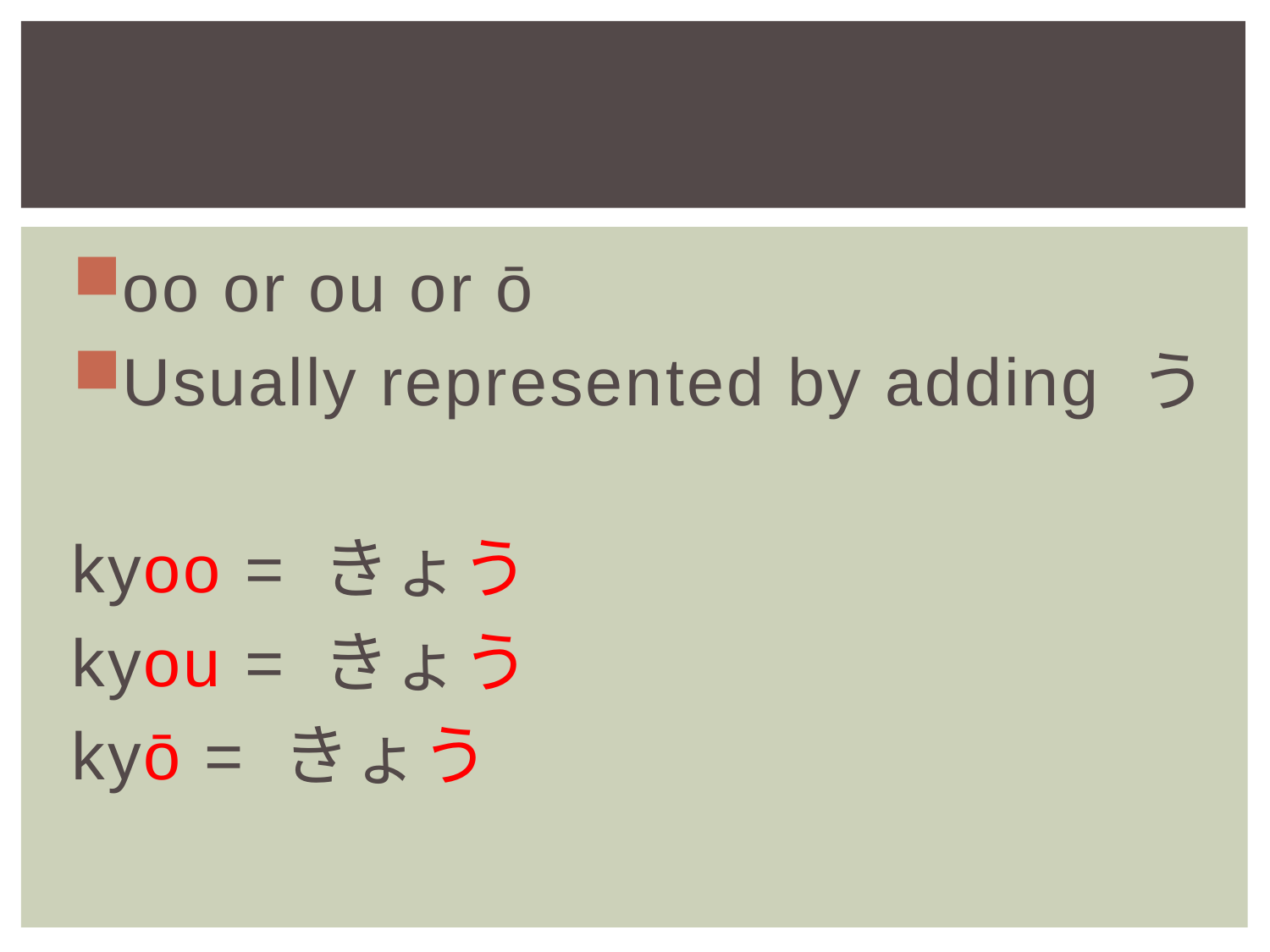

oo or ou or ō
Usually represented by adding う

	kyoo = きょう
	kyou = きょう
	kyō = きょう